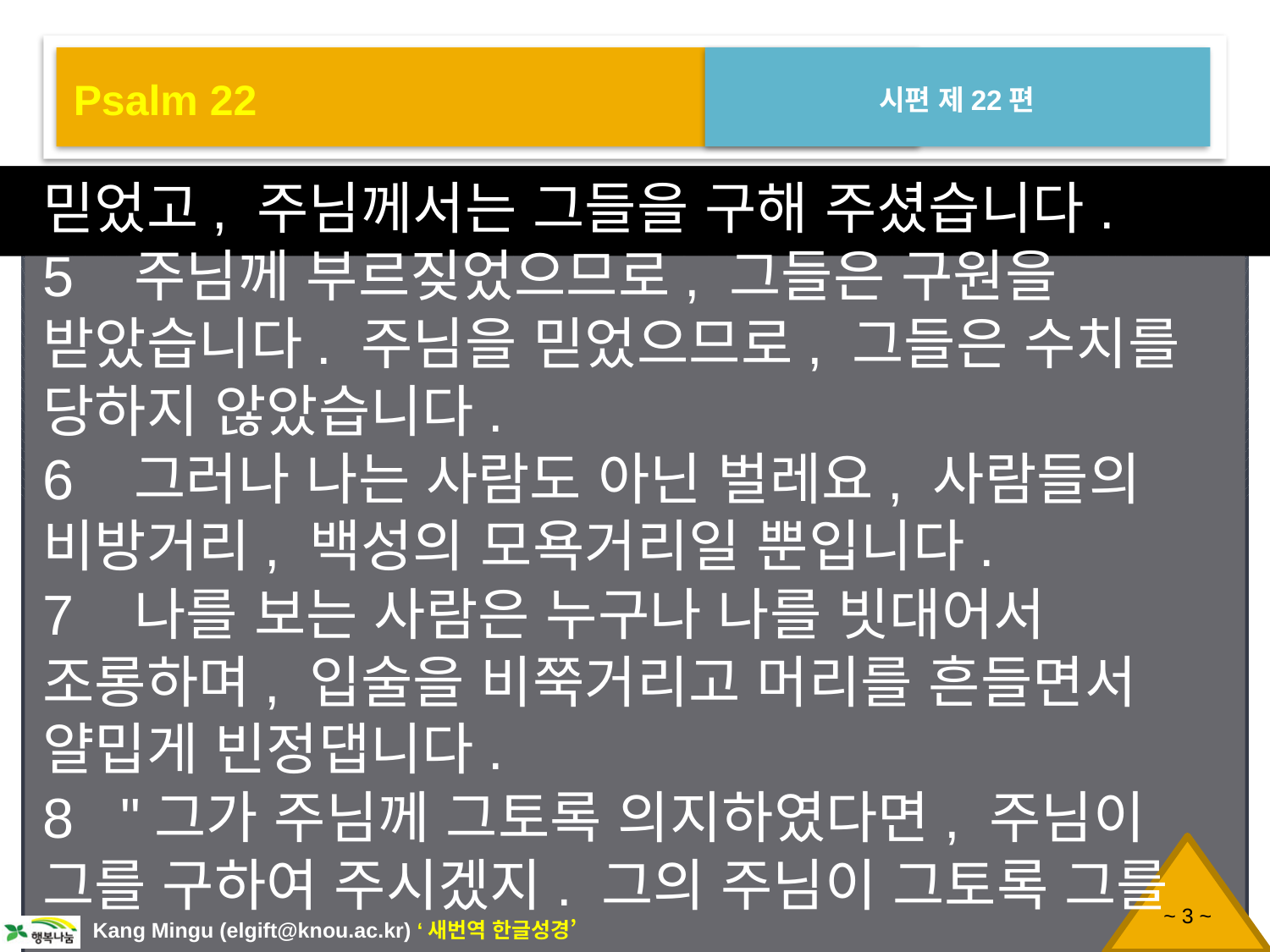

Psalm 22
시편 제22편
믿었고, 주님께서는 그들을 구해 주셨습니다.
5   주님께 부르짖었으므로, 그들은 구원을 받았습니다. 주님을 믿었으므로, 그들은 수치를 당하지 않았습니다.
6   그러나 나는 사람도 아닌 벌레요, 사람들의 비방거리, 백성의 모욕거리일 뿐입니다.
7   나를 보는 사람은 누구나 나를 빗대어서 조롱하며, 입술을 비쭉거리고 머리를 흔들면서 얄밉게 빈정댑니다.
8   "그가 주님께 그토록 의지하였다면, 주님이 그를 구하여 주시겠지. 그의 주님이 그토록 그를